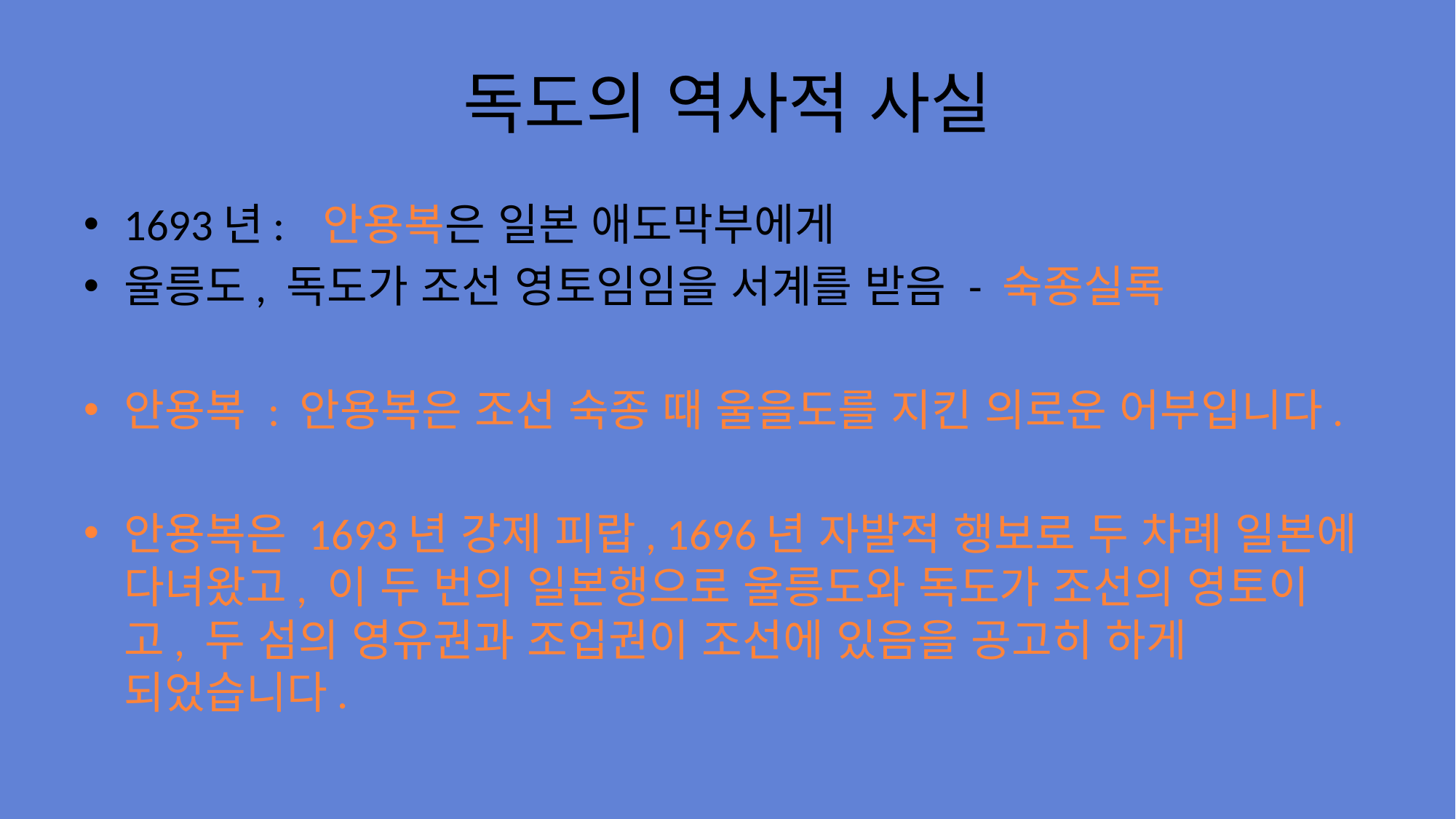

# 독도의 역사적 사실
1693년:	안용복은 일본 애도막부에게
울릉도, 독도가 조선 영토임임을 서계를 받음 - 숙종실록

안용복 : 안용복은 조선 숙종 때 울을도를 지킨 의로운 어부입니다.

안용복은 1693년 강제 피랍, 1696년 자발적 행보로 두 차례 일본에 다녀왔고, 이 두 번의 일본행으로 울릉도와 독도가 조선의 영토이고, 두 섬의 영유권과 조업권이 조선에 있음을 공고히 하게 되었습니다.